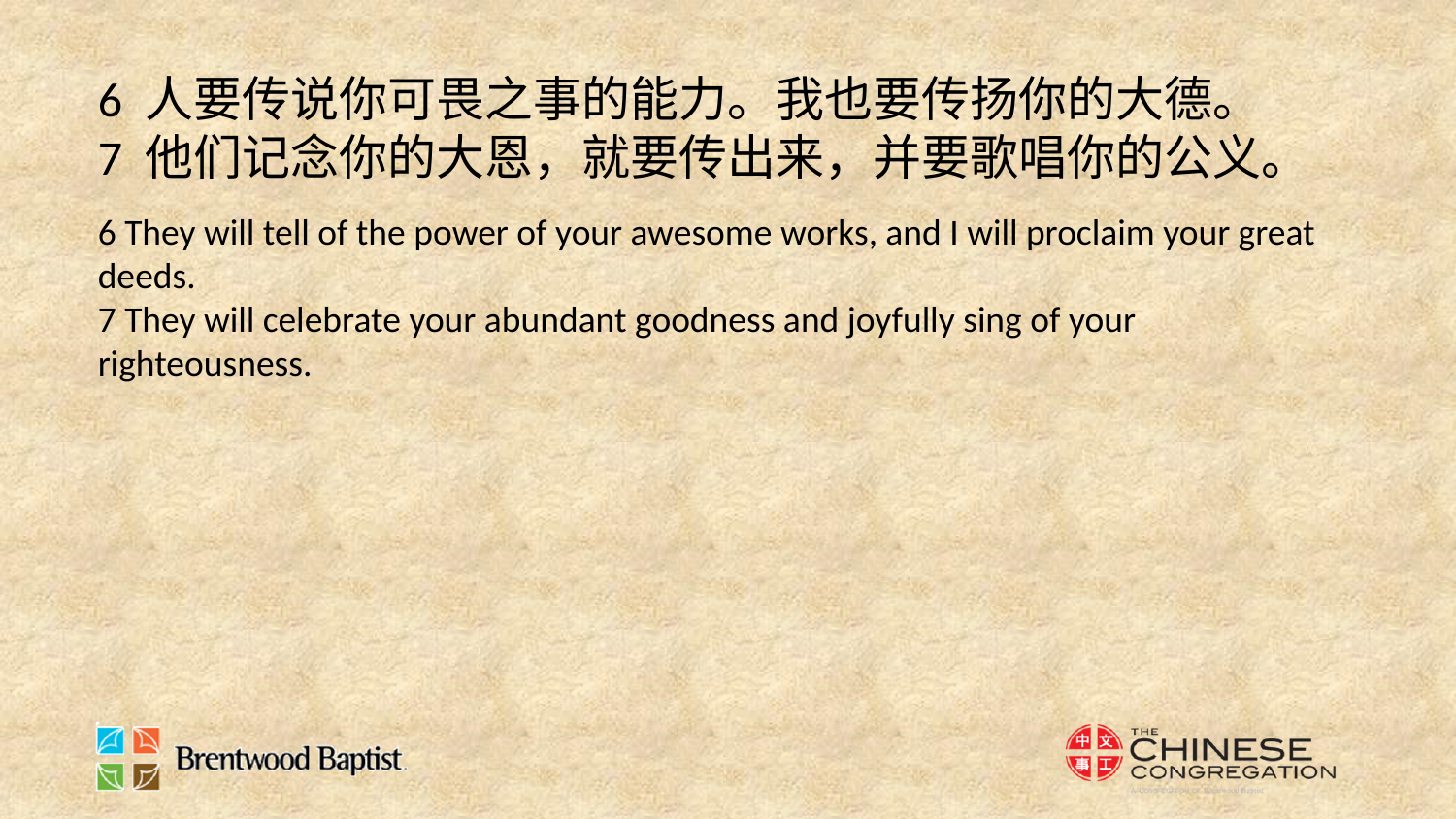

6 人要传说你可畏之事的能力。我也要传扬你的大德。
7 他们记念你的大恩，就要传出来，并要歌唱你的公义。

6 They will tell of the power of your awesome works, and I will proclaim your great deeds.
7 They will celebrate your abundant goodness and joyfully sing of your righteousness.